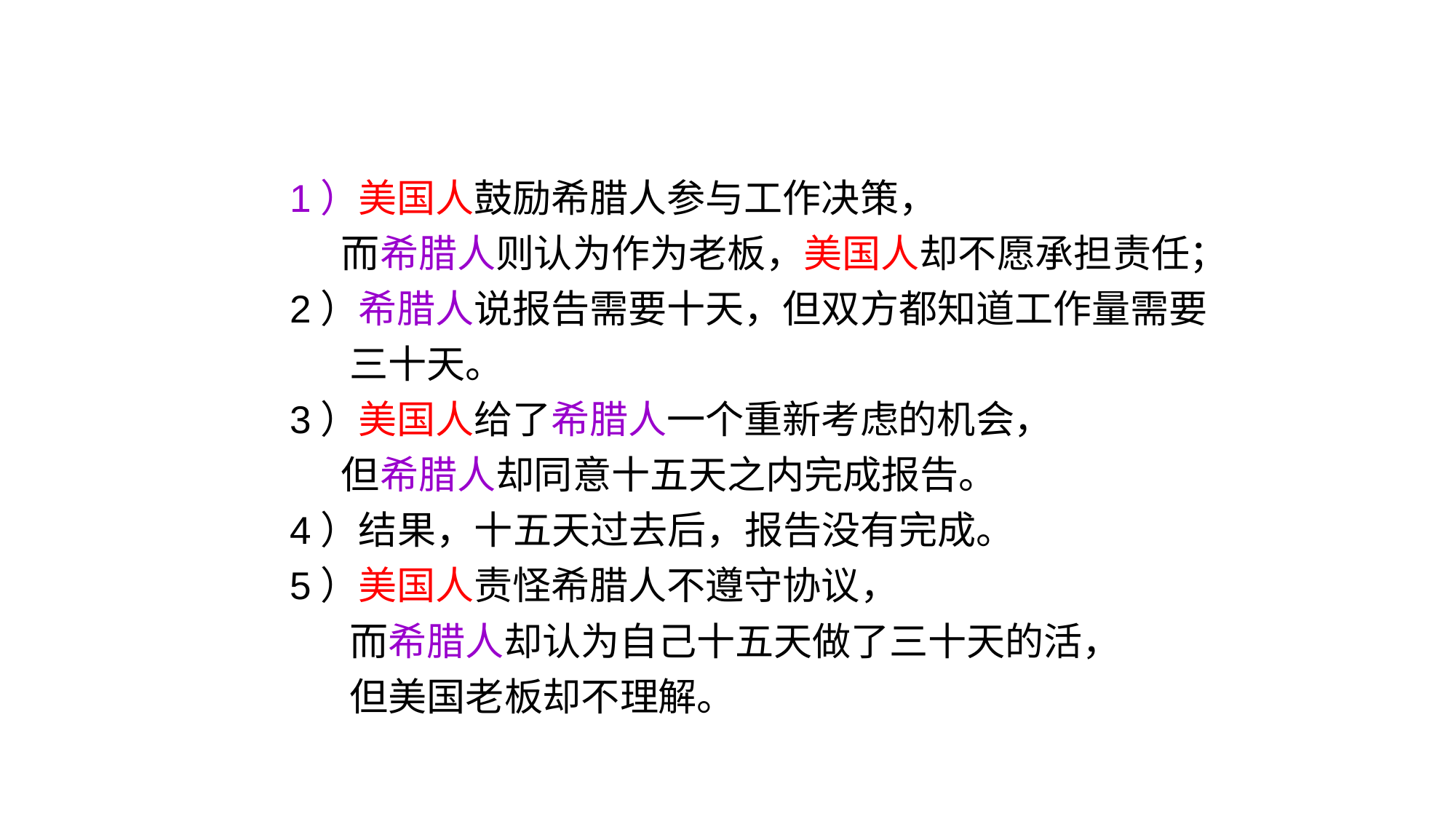

1）美国人鼓励希腊人参与工作决策，
          而希腊人则认为作为老板，美国人却不愿承担责任；
    2）希腊人说报告需要十天，但双方都知道工作量需要
           三十天。
    3）美国人给了希腊人一个重新考虑的机会，
          但希腊人却同意十五天之内完成报告。
    4）结果，十五天过去后，报告没有完成。
    5）美国人责怪希腊人不遵守协议，
           而希腊人却认为自己十五天做了三十天的活，
           但美国老板却不理解。